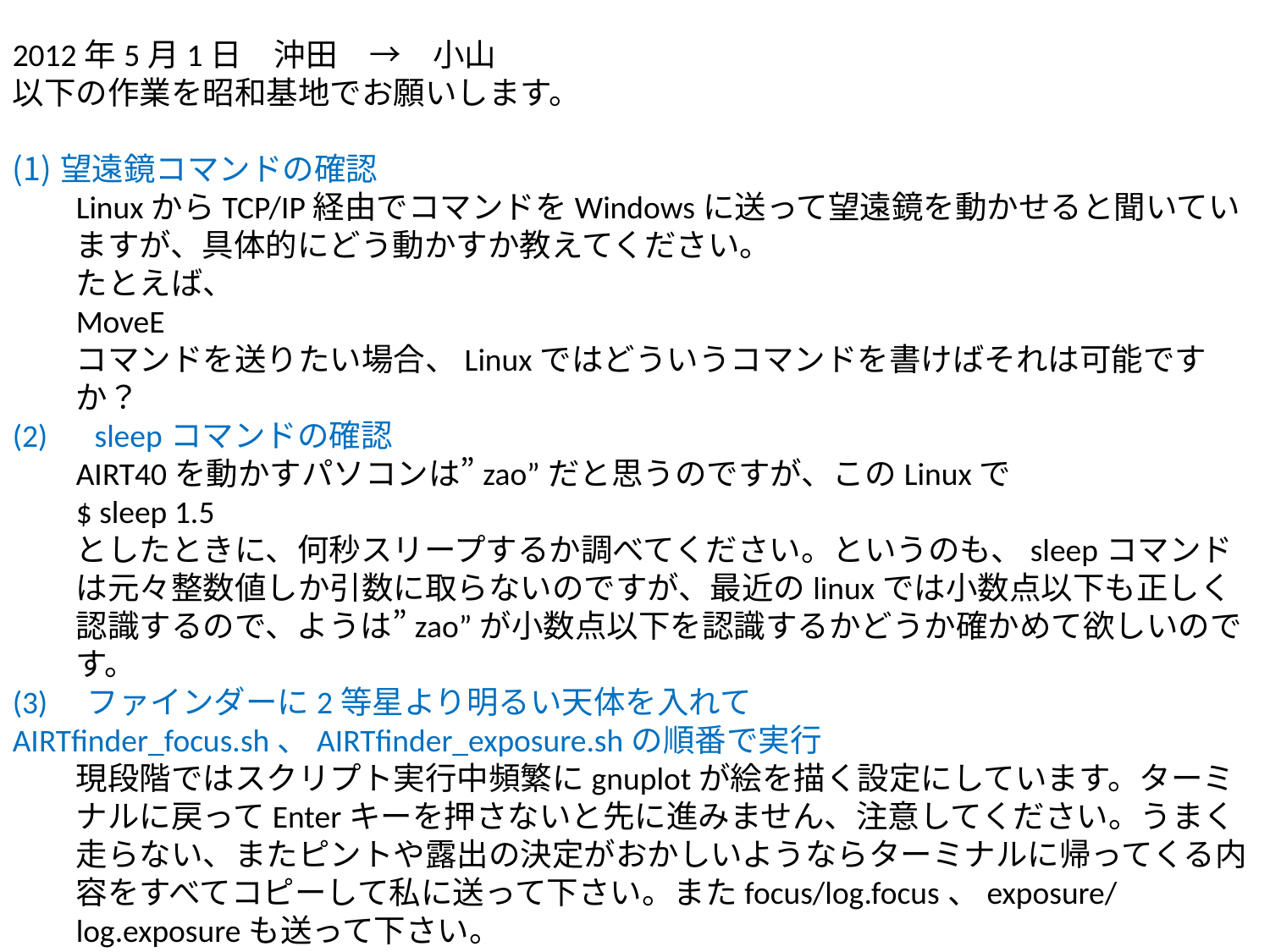

2012年5月1日　沖田　→　小山
以下の作業を昭和基地でお願いします。

望遠鏡コマンドの確認
LinuxからTCP/IP経由でコマンドをWindowsに送って望遠鏡を動かせると聞いていますが、具体的にどう動かすか教えてください。
たとえば、
MoveE
コマンドを送りたい場合、Linuxではどういうコマンドを書けばそれは可能ですか？
(2)　sleepコマンドの確認
AIRT40を動かすパソコンは”zao”だと思うのですが、このLinuxで
$ sleep 1.5
としたときに、何秒スリープするか調べてください。というのも、sleepコマンドは元々整数値しか引数に取らないのですが、最近のlinuxでは小数点以下も正しく認識するので、ようは”zao”が小数点以下を認識するかどうか確かめて欲しいのです。
(3)　ファインダーに2等星より明るい天体を入れてAIRTfinder_focus.sh、AIRTfinder_exposure.shの順番で実行
現段階ではスクリプト実行中頻繁にgnuplotが絵を描く設定にしています。ターミナルに戻ってEnterキーを押さないと先に進みません、注意してください。うまく走らない、またピントや露出の決定がおかしいようならターミナルに帰ってくる内容をすべてコピーして私に送って下さい。またfocus/log.focus、exposure/log.exposureも送って下さい。

以上。